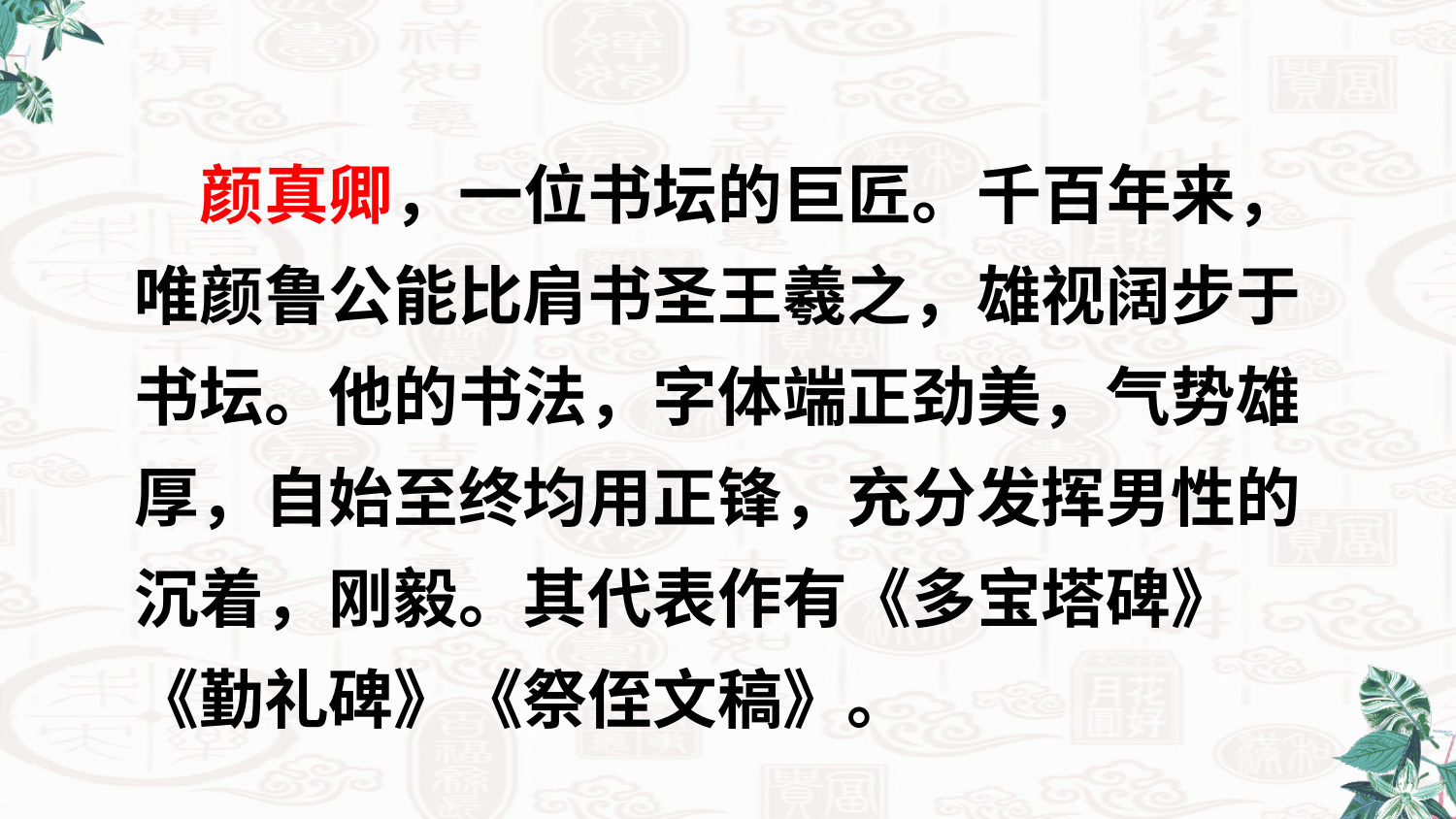

颜真卿，一位书坛的巨匠。千百年来，唯颜鲁公能比肩书圣王羲之，雄视阔步于书坛。他的书法，字体端正劲美，气势雄厚，自始至终均用正锋，充分发挥男性的沉着，刚毅。其代表作有《多宝塔碑》《勤礼碑》《祭侄文稿》。